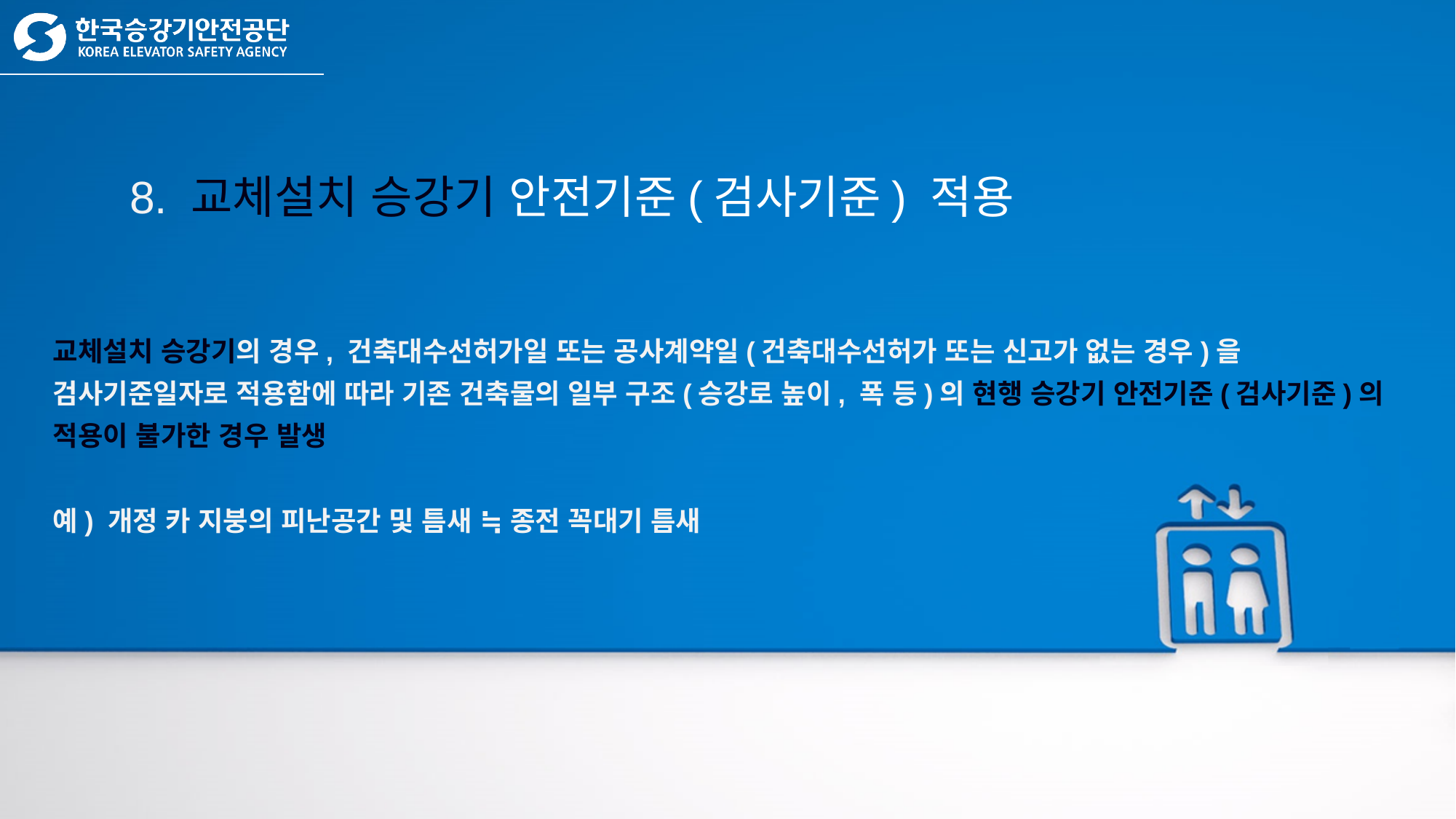

8. 교체설치 승강기 안전기준(검사기준) 적용
교체설치 승강기의 경우, 건축대수선허가일 또는 공사계약일(건축대수선허가 또는 신고가 없는 경우)을 검사기준일자로 적용함에 따라 기존 건축물의 일부 구조(승강로 높이, 폭 등)의 현행 승강기 안전기준(검사기준)의 적용이 불가한 경우 발생

예) 개정 카 지붕의 피난공간 및 틈새 ≒ 종전 꼭대기 틈새